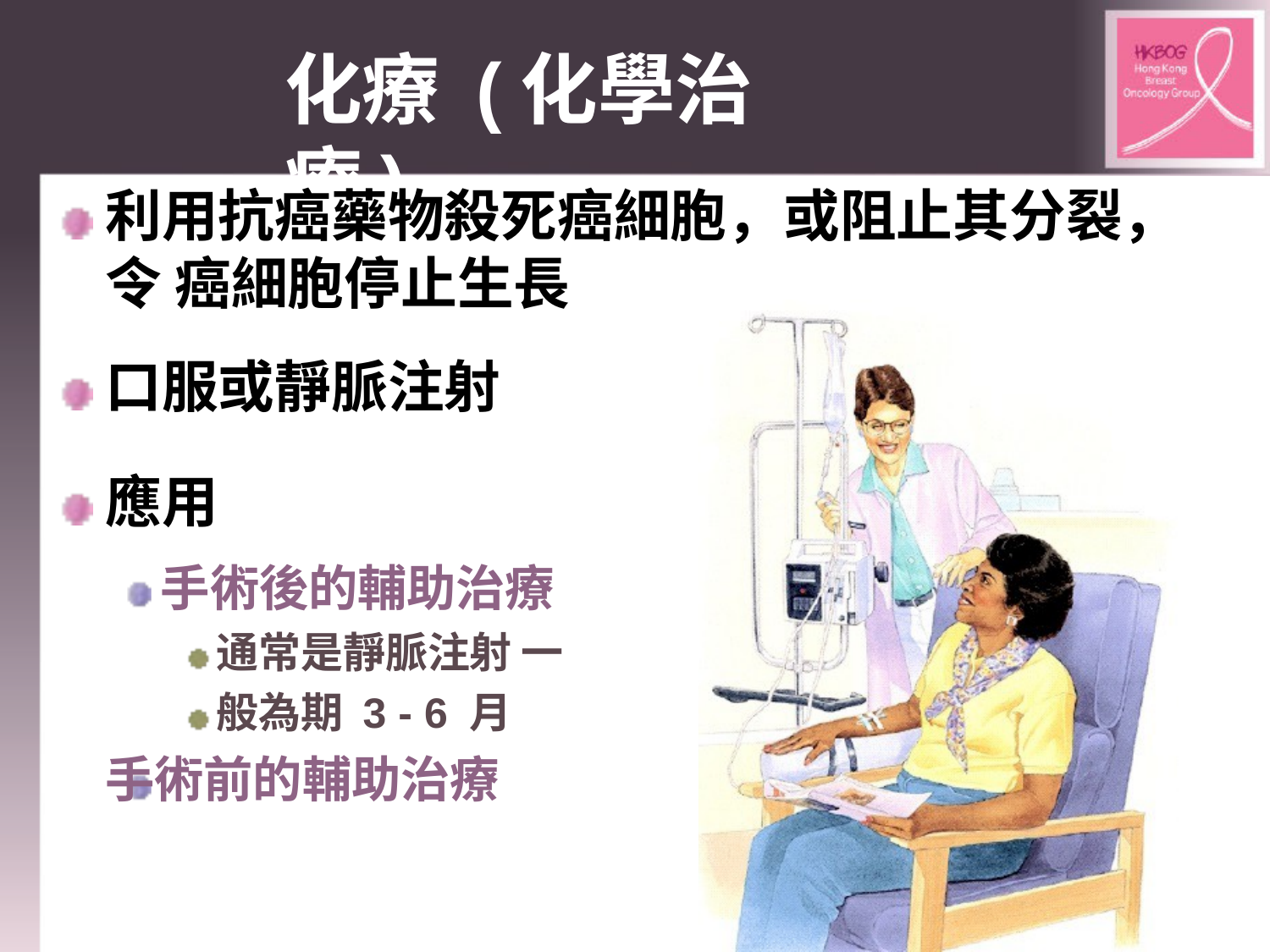

# 化療 (化學治療)

利用抗癌藥物殺死癌細胞，或阻止其分裂，令 癌細胞停止生長
口服或靜脈注射
應用
手術後的輔助治療 通常是靜脈注射 一般為期 3 - 6 月
手術前的輔助治療